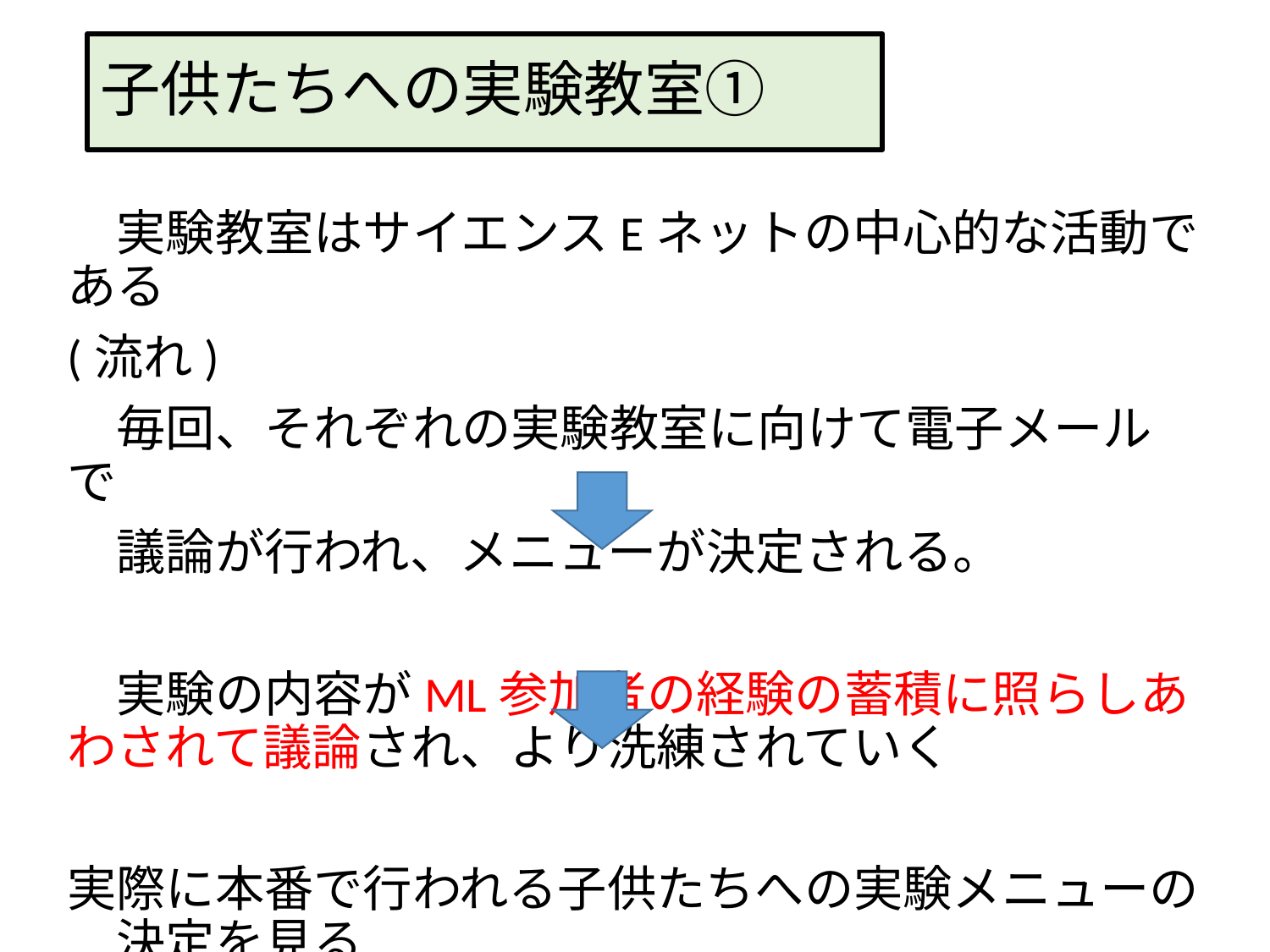

# 子供たちへの実験教室①
　実験教室はサイエンスEネットの中心的な活動である
(流れ)
　毎回、それぞれの実験教室に向けて電子メールで
　議論が行われ、メニューが決定される。

　実験の内容がML参加者の経験の蓄積に照らしあわされて議論され、より洗練されていく

実際に本番で行われる子供たちへの実験メニューの　決定を見る